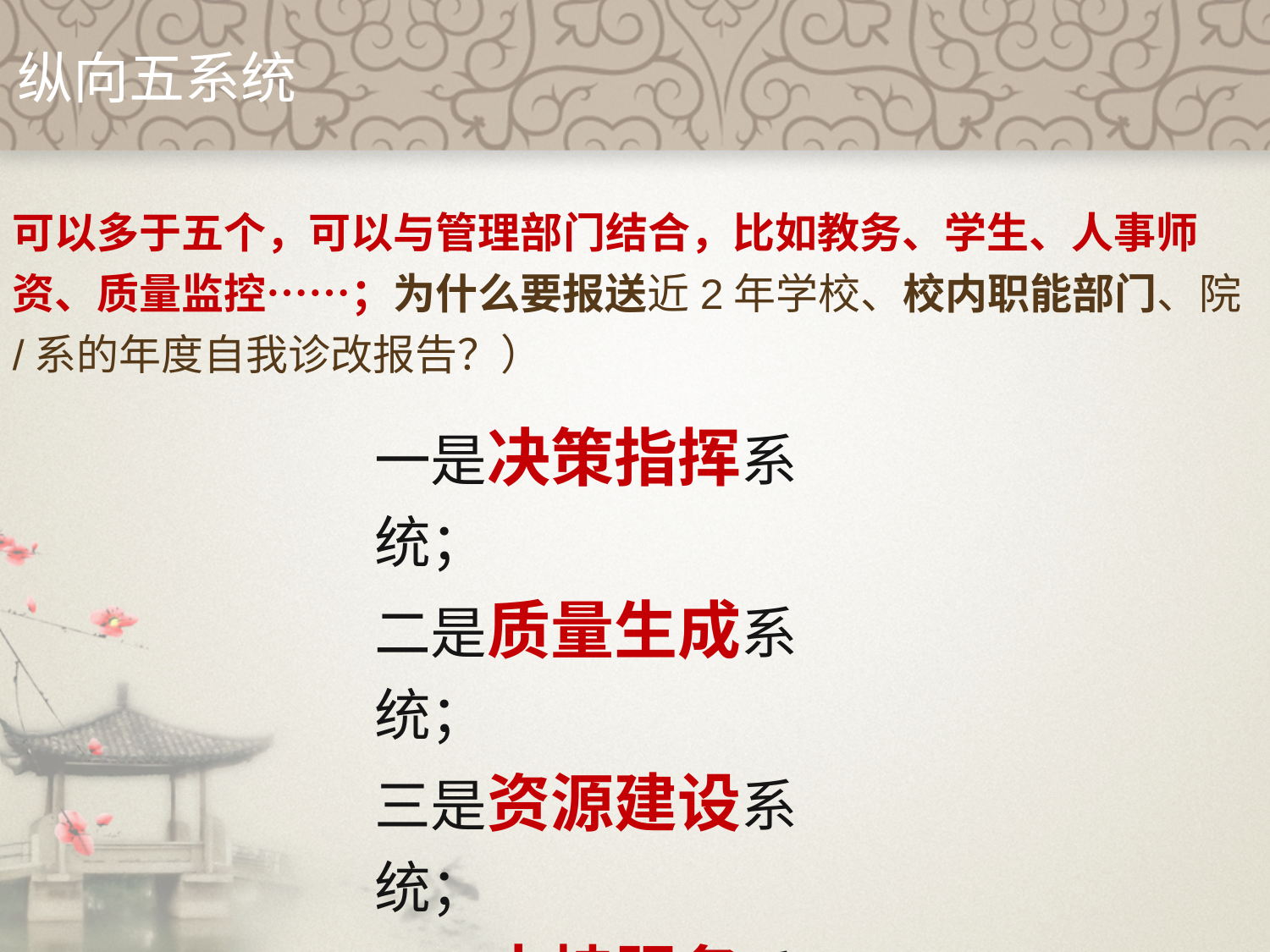

纵向五系统
可以多于五个，可以与管理部门结合，比如教务、学生、人事师资、质量监控……；为什么要报送近2年学校、校内职能部门、院/系的年度自我诊改报告？）

一是决策指挥系统；
二是质量生成系统；
三是资源建设系统；
四是支持服务系统；
五是监督控制系统。